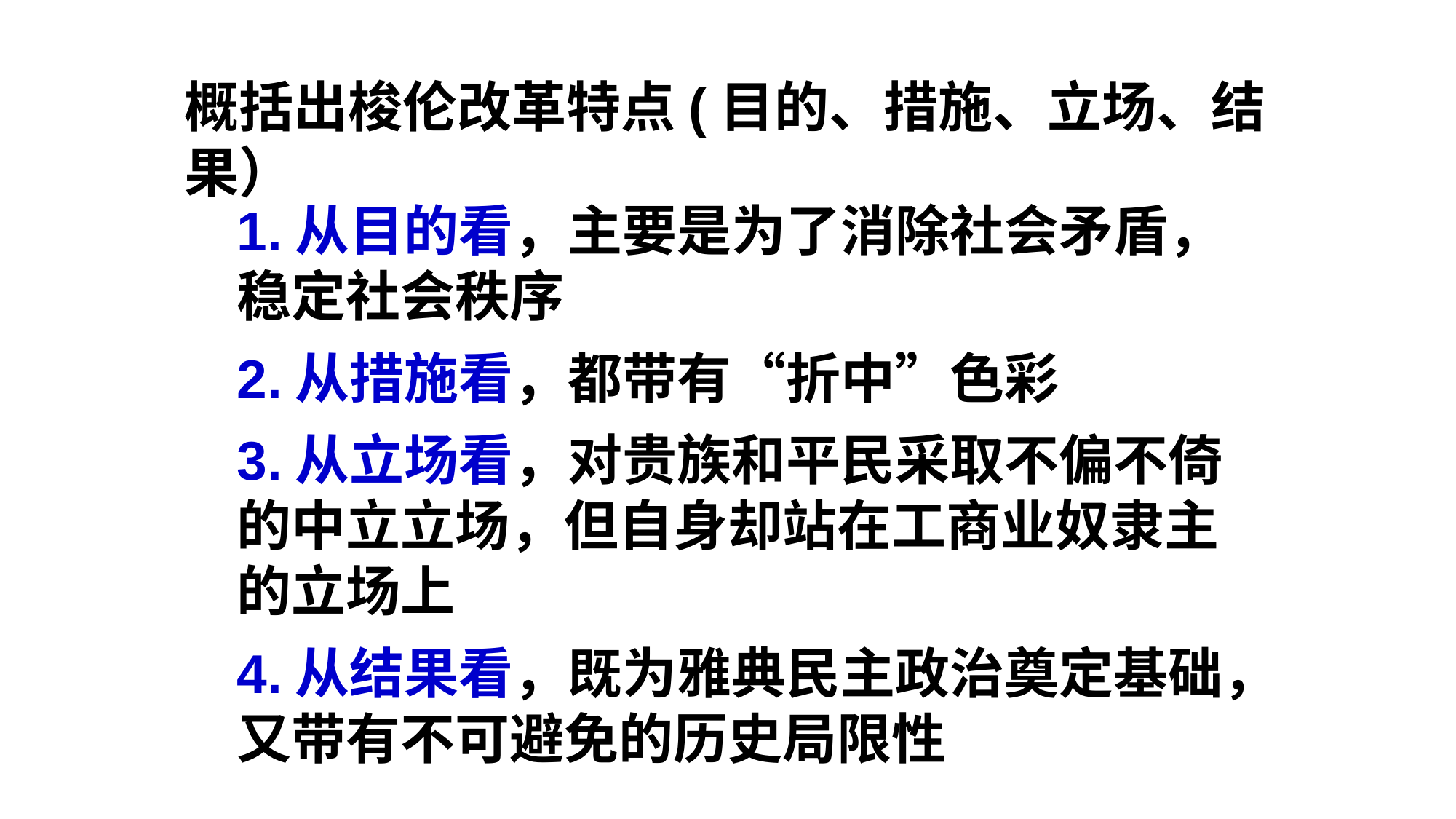

概括出梭伦改革特点(目的、措施、立场、结果）
1.从目的看，主要是为了消除社会矛盾，稳定社会秩序
2.从措施看，都带有“折中”色彩
3.从立场看，对贵族和平民采取不偏不倚的中立立场，但自身却站在工商业奴隶主的立场上
4.从结果看，既为雅典民主政治奠定基础，又带有不可避免的历史局限性